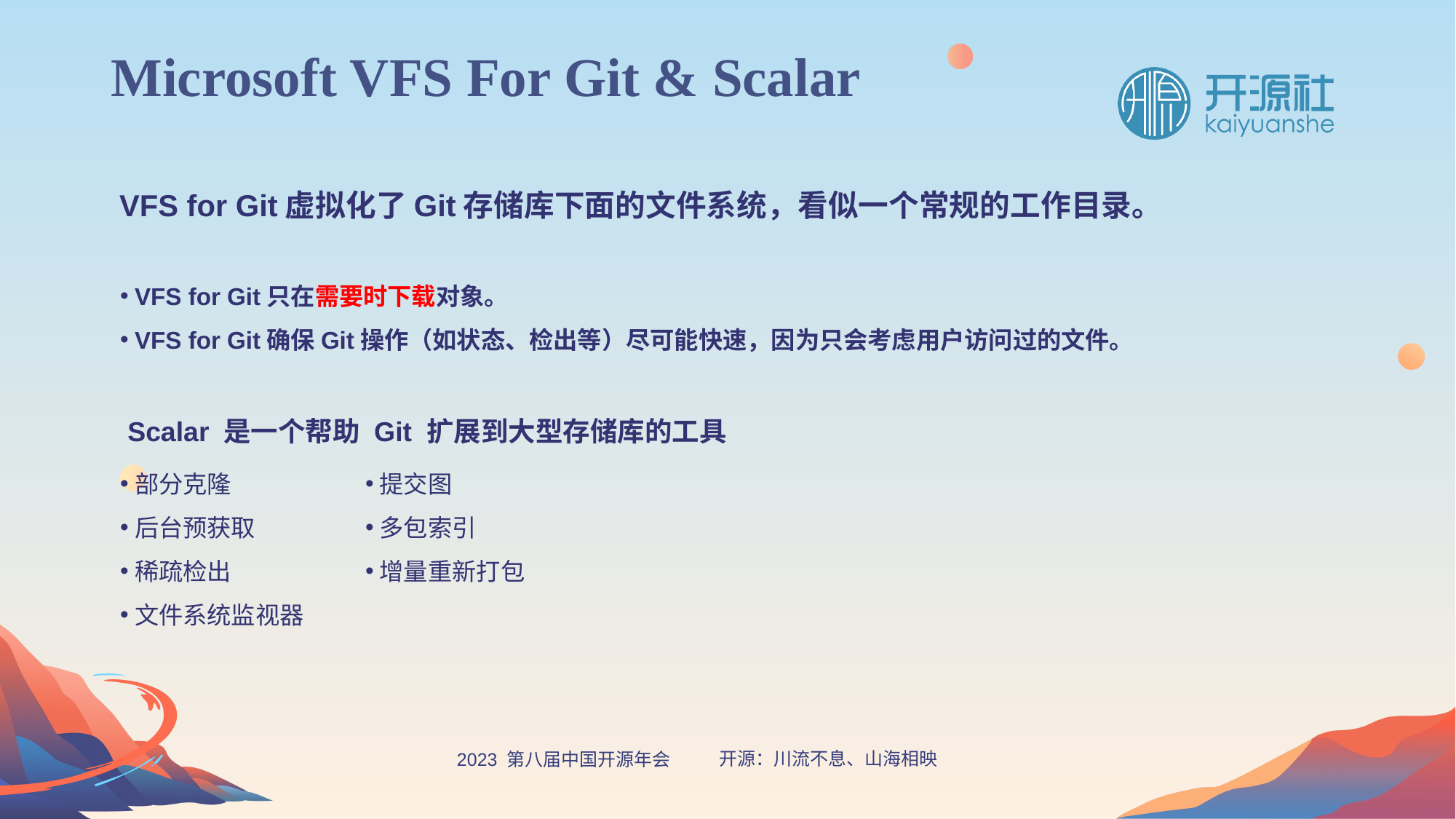

# Microsoft VFS For Git & Scalar
VFS for Git虚拟化了Git存储库下面的文件系统，看似一个常规的工作目录。

VFS for Git只在需要时下载对象。
VFS for Git确保Git操作（如状态、检出等）尽可能快速，因为只会考虑用户访问过的文件。
Scalar 是一个帮助 Git 扩展到大型存储库的工具
部分克隆
后台预获取
稀疏检出
文件系统监视器
提交图
多包索引
增量重新打包